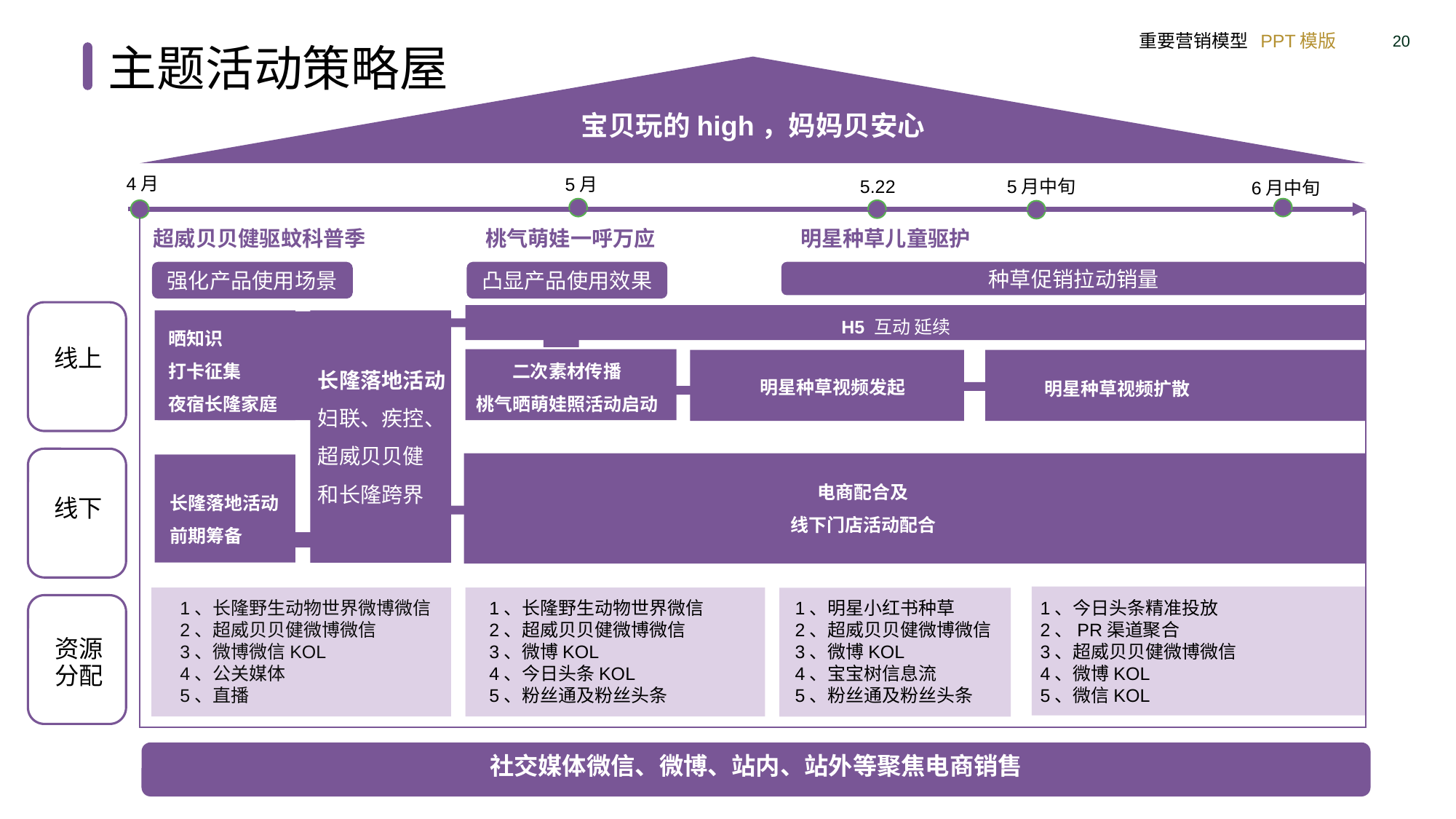

主题活动策略屋
宝贝玩的high，妈妈贝安心

4月
5月
5月中旬
5.22
6月中旬

超威贝贝健驱蚊科普季
桃气萌娃一呼万应
明星种草儿童驱护
强化产品使用场景
凸显产品使用效果
种草促销拉动销量
H5 互动 延续

晒知识
打卡征集
夜宿长隆家庭

线上

二次素材传播
桃气晒萌娃照活动启动
长隆落地活动
妇联、疾控、
超威贝贝健
和长隆跨界

明星种草视频发起
明星种草视频扩散

电商配合及
线下门店活动配合
长隆落地活动
前期筹备
线下

1、长隆野生动物世界微博微信
2、超威贝贝健微博微信
3、微博微信KOL
4、公关媒体
5、直播
1、长隆野生动物世界微信
2、超威贝贝健微博微信
3、微博KOL
4、今日头条KOL
5、粉丝通及粉丝头条
1、明星小红书种草
2、超威贝贝健微博微信
3、微博KOL
4、宝宝树信息流
5、粉丝通及粉丝头条
1、今日头条精准投放
2、PR渠道聚合
3、超威贝贝健微博微信
4、微博KOL
5、微信KOL

资源
分配
社交媒体微信、微博、站内、站外等聚焦电商销售